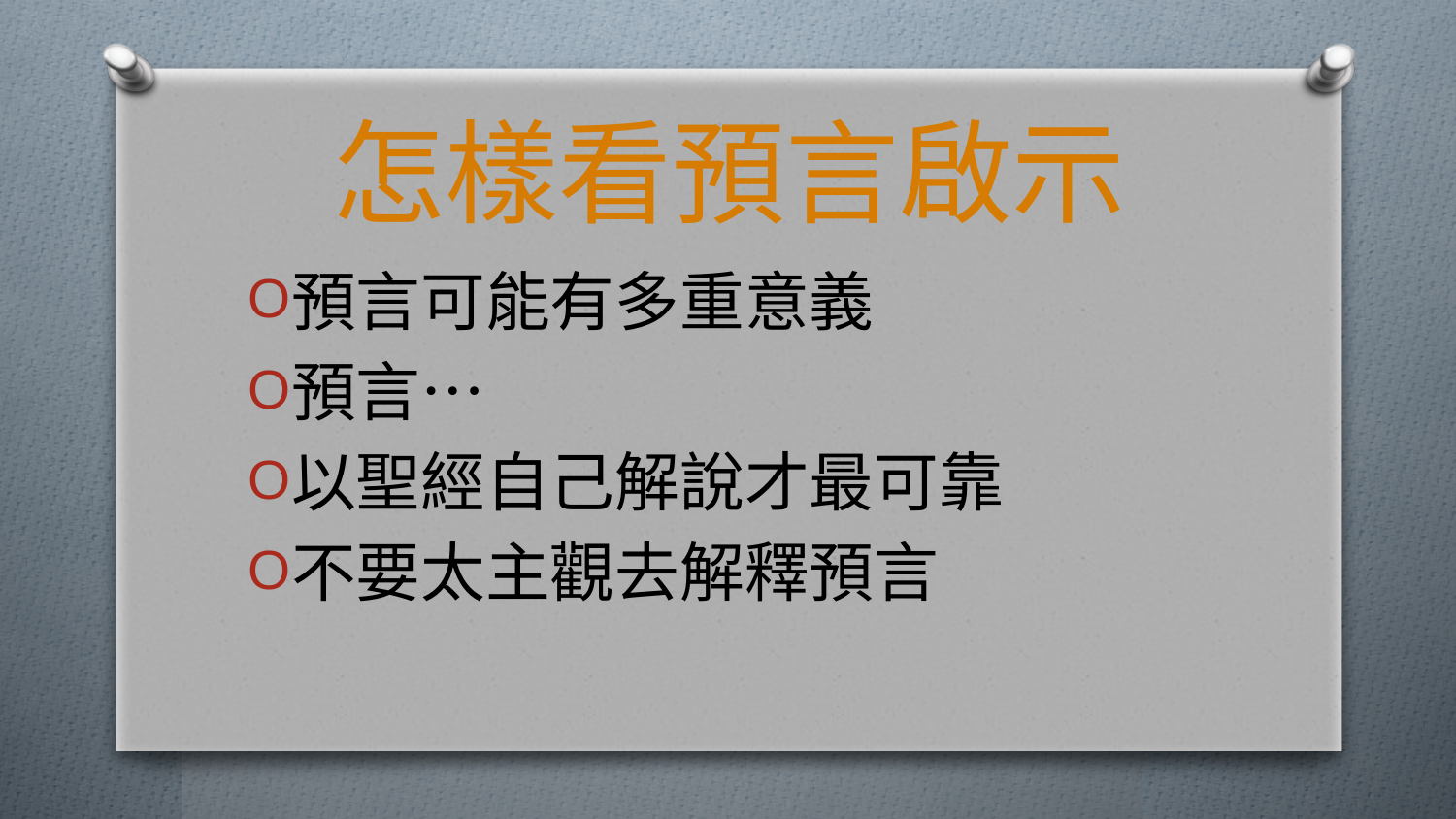

# 怎樣看預言啟示
預言可能有多重意義
預言…
以聖經自己解說才最可靠
不要太主觀去解釋預言